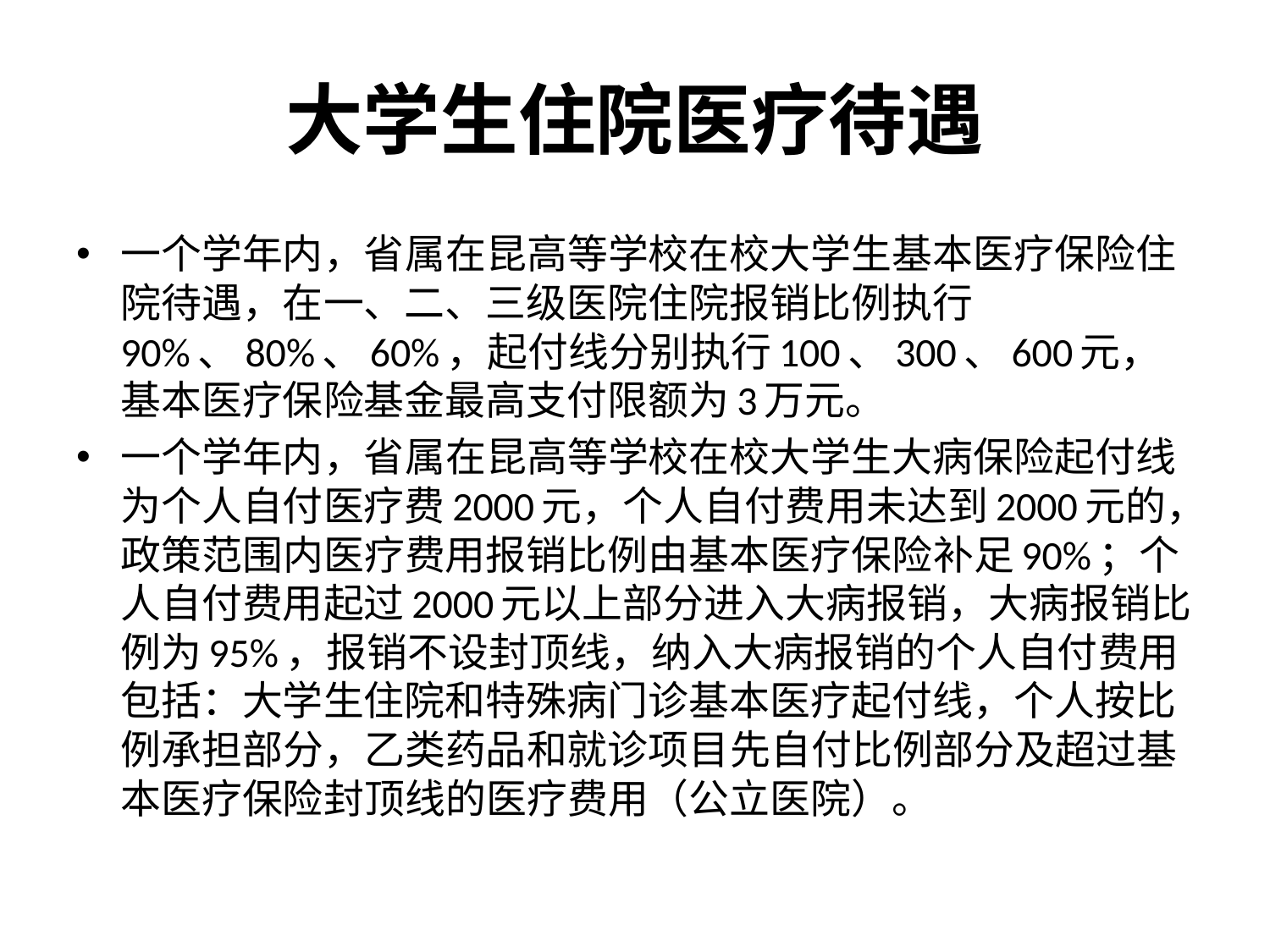

# 大学生住院医疗待遇
一个学年内，省属在昆高等学校在校大学生基本医疗保险住院待遇，在一、二、三级医院住院报销比例执行90%、80%、60%，起付线分别执行100、300、600元，基本医疗保险基金最高支付限额为3万元。
一个学年内，省属在昆高等学校在校大学生大病保险起付线为个人自付医疗费2000元，个人自付费用未达到2000元的，政策范围内医疗费用报销比例由基本医疗保险补足90%；个人自付费用起过2000元以上部分进入大病报销，大病报销比例为95%，报销不设封顶线，纳入大病报销的个人自付费用包括：大学生住院和特殊病门诊基本医疗起付线，个人按比例承担部分，乙类药品和就诊项目先自付比例部分及超过基本医疗保险封顶线的医疗费用（公立医院）。